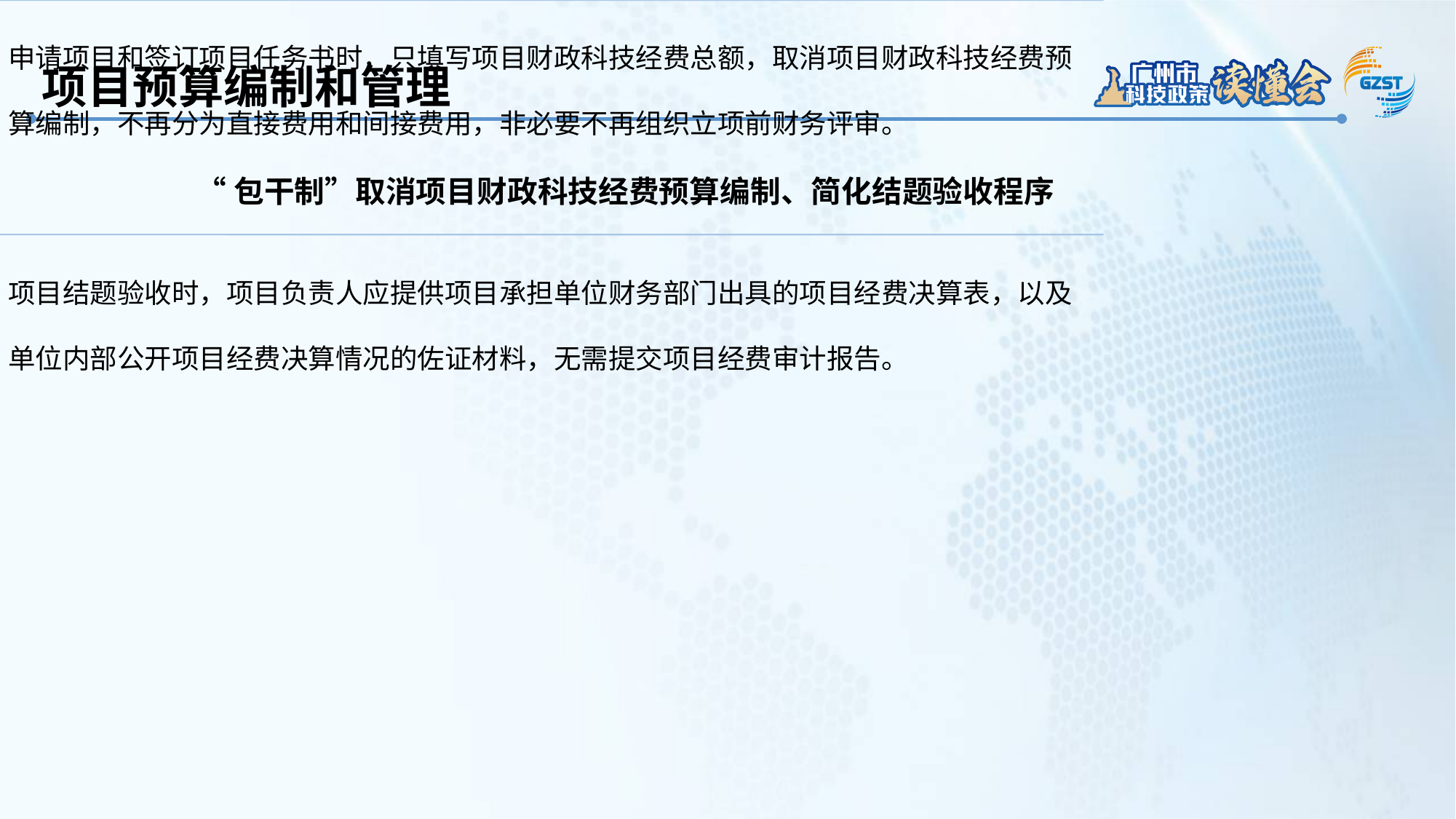

项目预算编制和管理
“包干制”取消项目财政科技经费预算编制、简化结题验收程序
申请项目和签订项目任务书时，只填写项目财政科技经费总额，取消项目财政科技经费预算编制，不再分为直接费用和间接费用，非必要不再组织立项前财务评审。

项目结题验收时，项目负责人应提供项目承担单位财务部门出具的项目经费决算表，以及单位内部公开项目经费决算情况的佐证材料，无需提交项目经费审计报告。